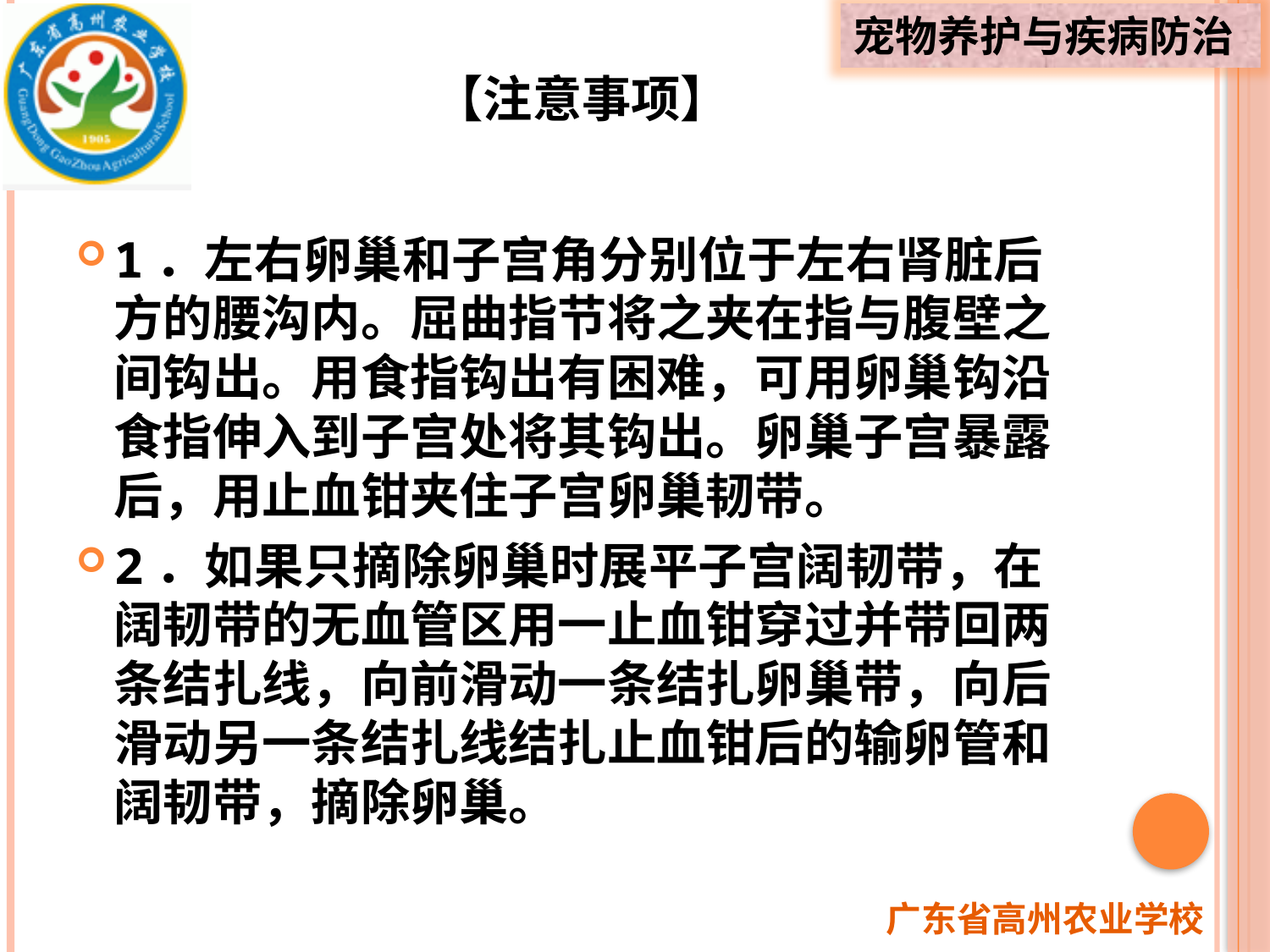

# 【注意事项】
1．左右卵巢和子宫角分别位于左右肾脏后方的腰沟内。屈曲指节将之夹在指与腹壁之间钩出。用食指钩出有困难，可用卵巢钩沿食指伸入到子宫处将其钩出。卵巢子宫暴露后，用止血钳夹住子宫卵巢韧带。
2．如果只摘除卵巢时展平子宫阔韧带，在阔韧带的无血管区用一止血钳穿过并带回两条结扎线，向前滑动一条结扎卵巢带，向后滑动另一条结扎线结扎止血钳后的输卵管和阔韧带，摘除卵巢。